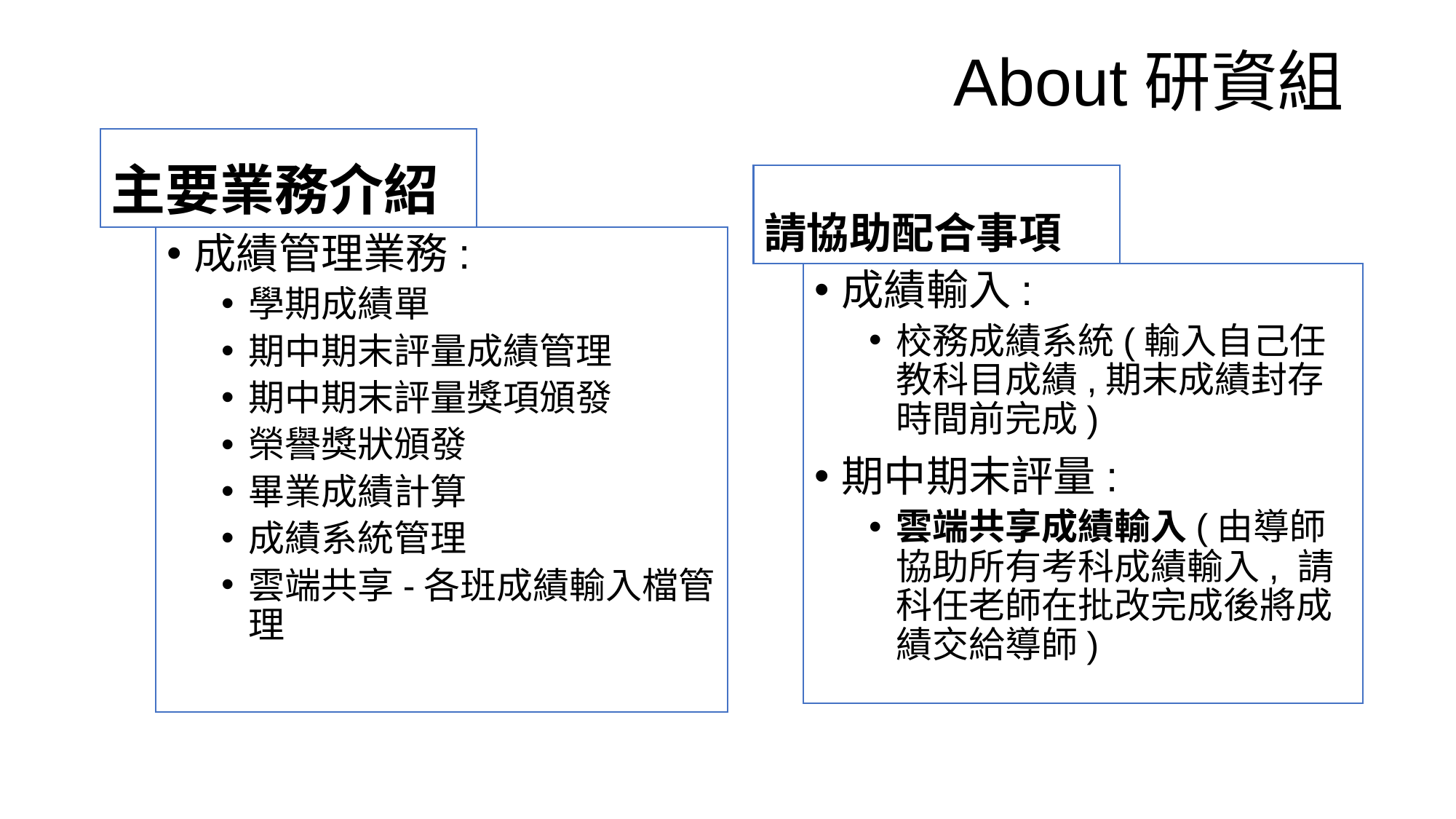

# About研資組
主要業務介紹
請協助配合事項
成績管理業務:
學期成績單
期中期末評量成績管理
期中期末評量獎項頒發
榮譽獎狀頒發
畢業成績計算
成績系統管理
雲端共享-各班成績輸入檔管理

成績輸入:
校務成績系統(輸入自己任教科目成績,期末成績封存時間前完成)
期中期末評量:
雲端共享成績輸入(由導師協助所有考科成績輸入, 請科任老師在批改完成後將成績交給導師)